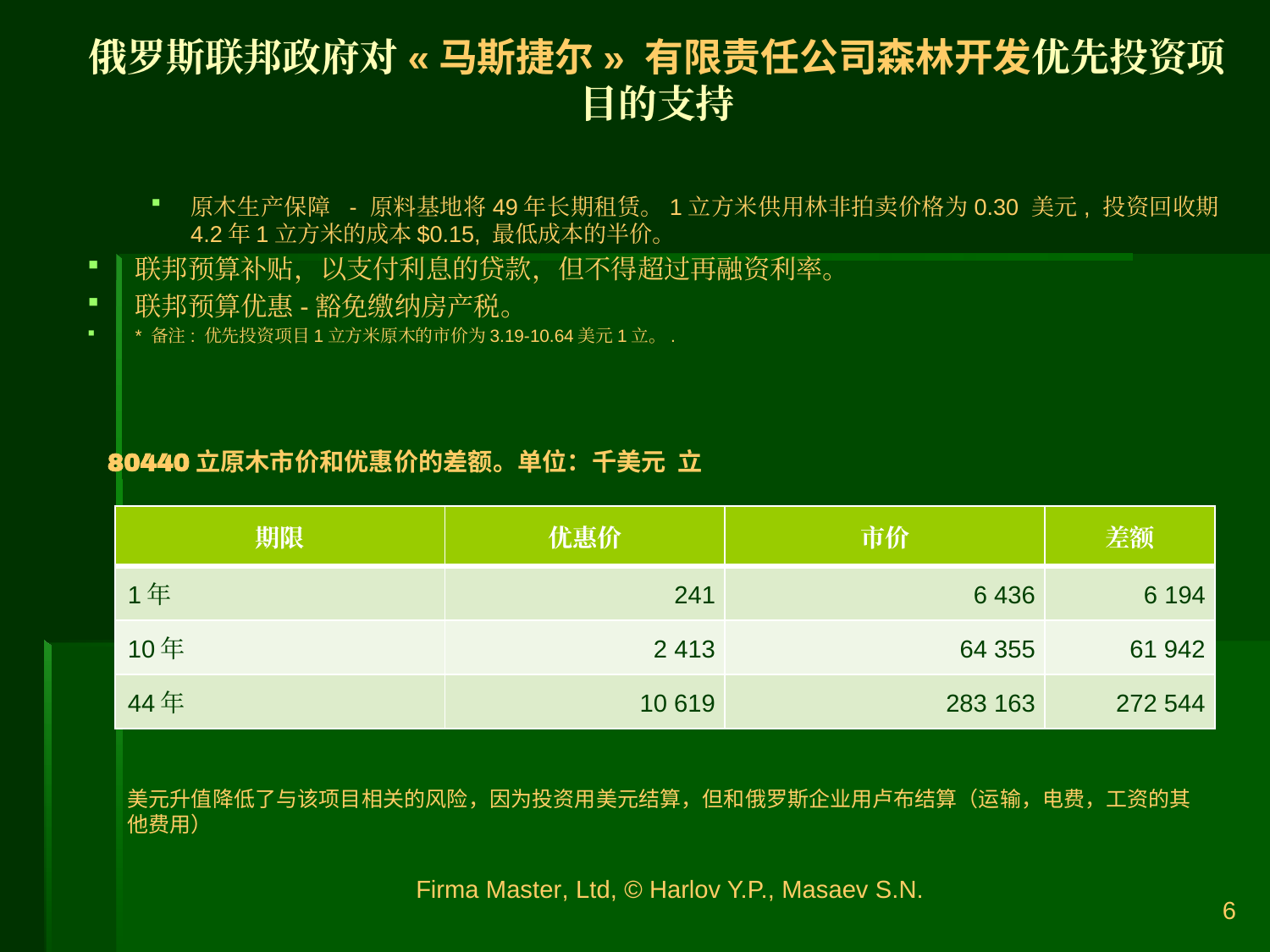

俄罗斯联邦政府对«马斯捷尔» 有限责任公司森林开发优先投资项目的支持
原木生产保障  - 原料基地将49年长期租赁。1立方米供用林非拍卖价格为0.30 美元, 投资回收期4.2年1立方米的成本$0.15, 最低成本的半价。
联邦预算补贴，以支付利息的贷款，但不得超过再融资利率。
联邦预算优惠-豁免缴纳房产税。
* 备注: 优先投资项目1立方米原木的市价为3.19-10.64美元1立。.

80440立原木市价和优惠价的差额。单位：千美元  立
| 期限 | 优惠价 | 市价 | 差额 |
| --- | --- | --- | --- |
| 1年 | 241 | 6 436 | 6 194 |
| 10年 | 2 413 | 64 355 | 61 942 |
| 44年 | 10 619 | 283 163 | 272 544 |
美元升值降低了与该项目相关的风险，因为投资用美元结算，但和俄罗斯企业用卢布结算（运输，电费，工资的其他费用）
Firma Master, Ltd, © Harlov Y.P., Masaev S.N.

6